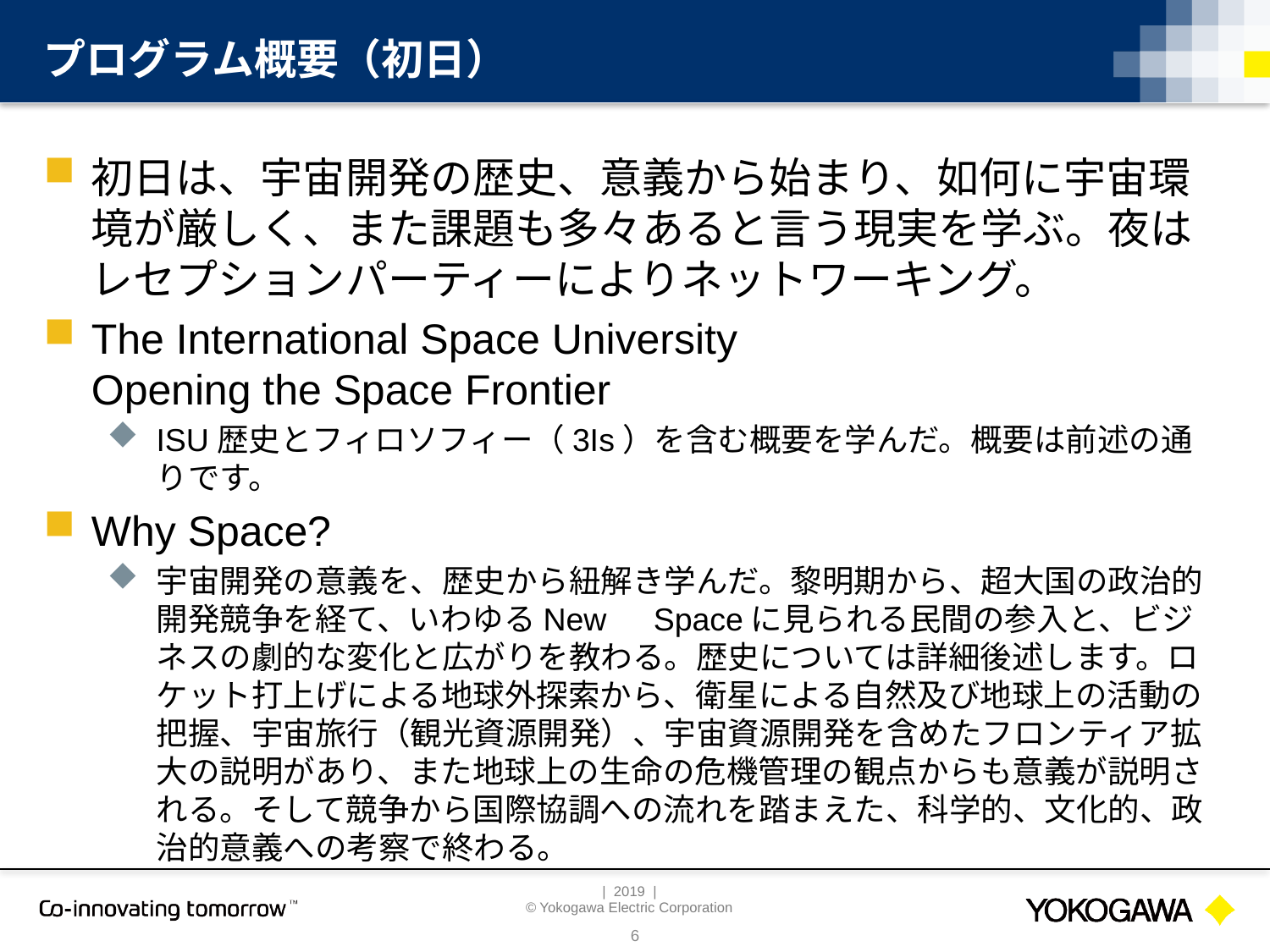

# プログラム概要（初日）
初日は、宇宙開発の歴史、意義から始まり、如何に宇宙環境が厳しく、また課題も多々あると言う現実を学ぶ。夜はレセプションパーティーによりネットワーキング。
The International Space University
Opening the Space Frontier
ISU歴史とフィロソフィー（3Is）を含む概要を学んだ。概要は前述の通りです。
Why Space?
宇宙開発の意義を、歴史から紐解き学んだ。黎明期から、超大国の政治的開発競争を経て、いわゆるNew　Spaceに見られる民間の参入と、ビジネスの劇的な変化と広がりを教わる。歴史については詳細後述します。ロケット打上げによる地球外探索から、衛星による自然及び地球上の活動の把握、宇宙旅行（観光資源開発）、宇宙資源開発を含めたフロンティア拡大の説明があり、また地球上の生命の危機管理の観点からも意義が説明される。そして競争から国際協調への流れを踏まえた、科学的、文化的、政治的意義への考察で終わる。
6